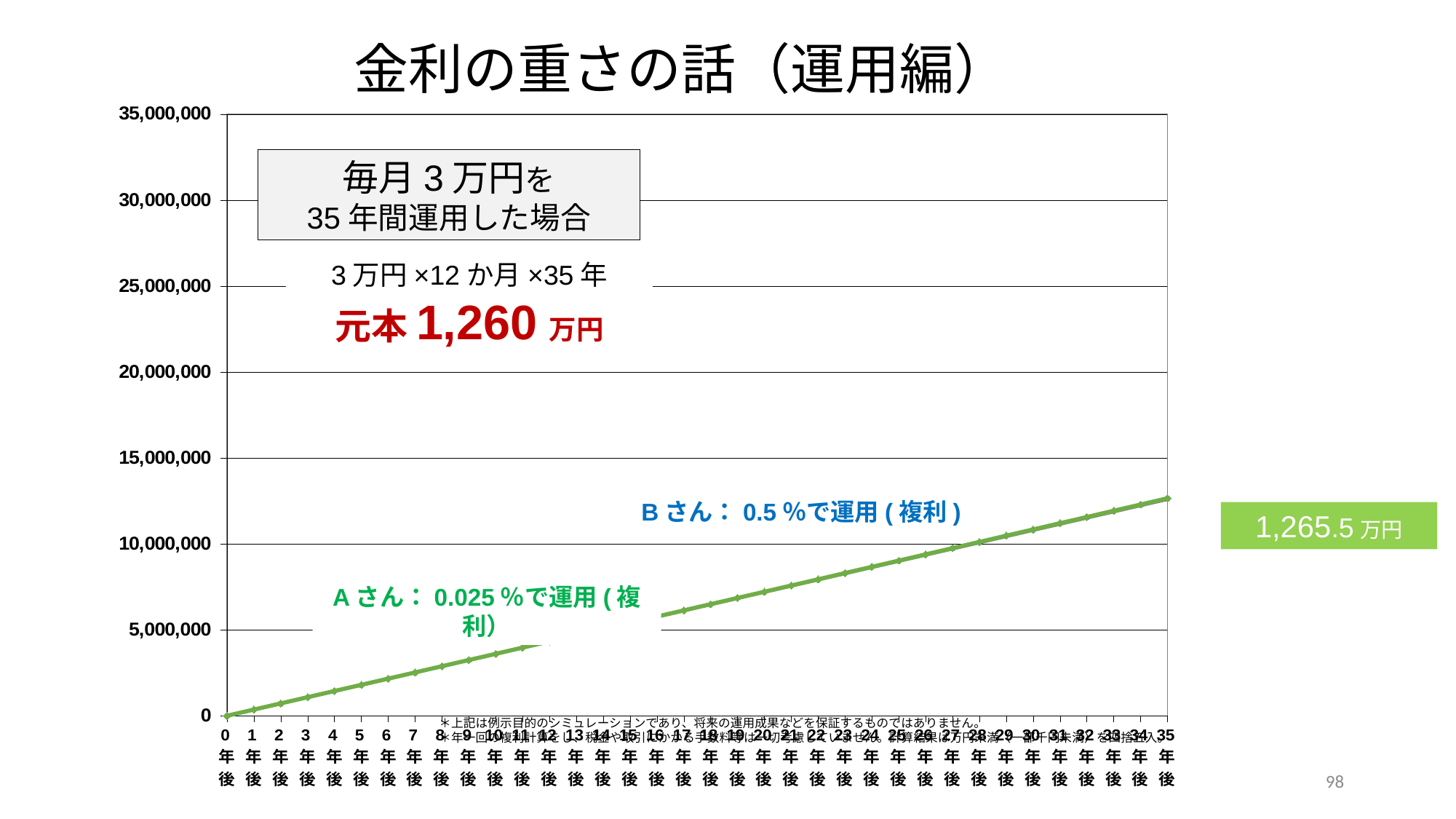

金利の重さの話（運用編）

### Chart

| Category | 0.0%運用 | 0.025%運用 |
|---|---|---|
| 0 | 0.0 | 0.0 |
| 1 | 360000.0 | 360041.2528642849 |
| 2 | 720000.0 | 720172.5263561837 |
| 3 | 1080000.0 | 1080393.8429834323 |
| 4 | 1440000.0 | 1440705.2252593942 |
| 5 | 1800000.0 | 1801106.6957030613 |
| 6 | 2160000.0 | 2161598.276839057 |
| 7 | 2520000.0 | 2522179.9911976354 |
| 8 | 2880000.0 | 2882851.861314684 |
| 9 | 3240000.0 | 3243613.9097317257 |
| 10 | 3600000.0 | 3604466.158995919 |
| 11 | 3960000.0 | 3965408.631660059 |
| 12 | 4320000.0 | 4326441.3502825815 |
| 13 | 4680000.0 | 4687564.33742756 |
| 14 | 5040000.0 | 5048777.615664713 |
| 15 | 5400000.0 | 5410081.207569398 |
| 16 | 5760000.0 | 5771475.13572262 |
| 17 | 6120000.0 | 6132959.4227110315 |
| 18 | 6480000.0 | 6494534.091126926 |
| 19 | 6840000.0 | 6856199.163568253 |
| 20 | 7200000.0 | 7217954.6626386065 |
| 21 | 7560000.0 | 7579800.610947235 |
| 22 | 7920000.0 | 7941737.031109039 |
| 23 | 8280000.0 | 8303763.945744572 |
| 24 | 8640000.0 | 8665881.377480049 |
| 25 | 9000000.0 | 9028089.348947333 |
| 26 | 9360000.0 | 9390387.882783955 |
| 27 | 9720000.0 | 9752777.0016331 |
| 28 | 10080000.0 | 10115256.728143616 |
| 29 | 10440000.0 | 10477827.084970014 |
| 30 | 10800000.0 | 10840488.094772471 |
| 31 | 11160000.0 | 11203239.780216826 |
| 32 | 11520000.0 | 11566082.163974589 |
| 33 | 11880000.0 | 11929015.268722935 |
| 34 | 12240000.0 | 12292039.117144711 |
| 35 | 12600000.0 | 12655153.731928436 |
毎月3万円を
35年間運用した場合
3万円×12か月×35年
元本1,260万円
Bさん：0.5％で運用(複利)
1,265.5万円
元本1,260万円
Aさん：0.025％で運用(複利）
＊上記は例示目的のシミュレーションであり、将来の運用成果などを保証するものではありません。
＊年一回の複利計算をし、税金や取引にかかる手数料等は一切考慮していません。計算結果は万円未満（一部千円未満）を四捨五入。
98